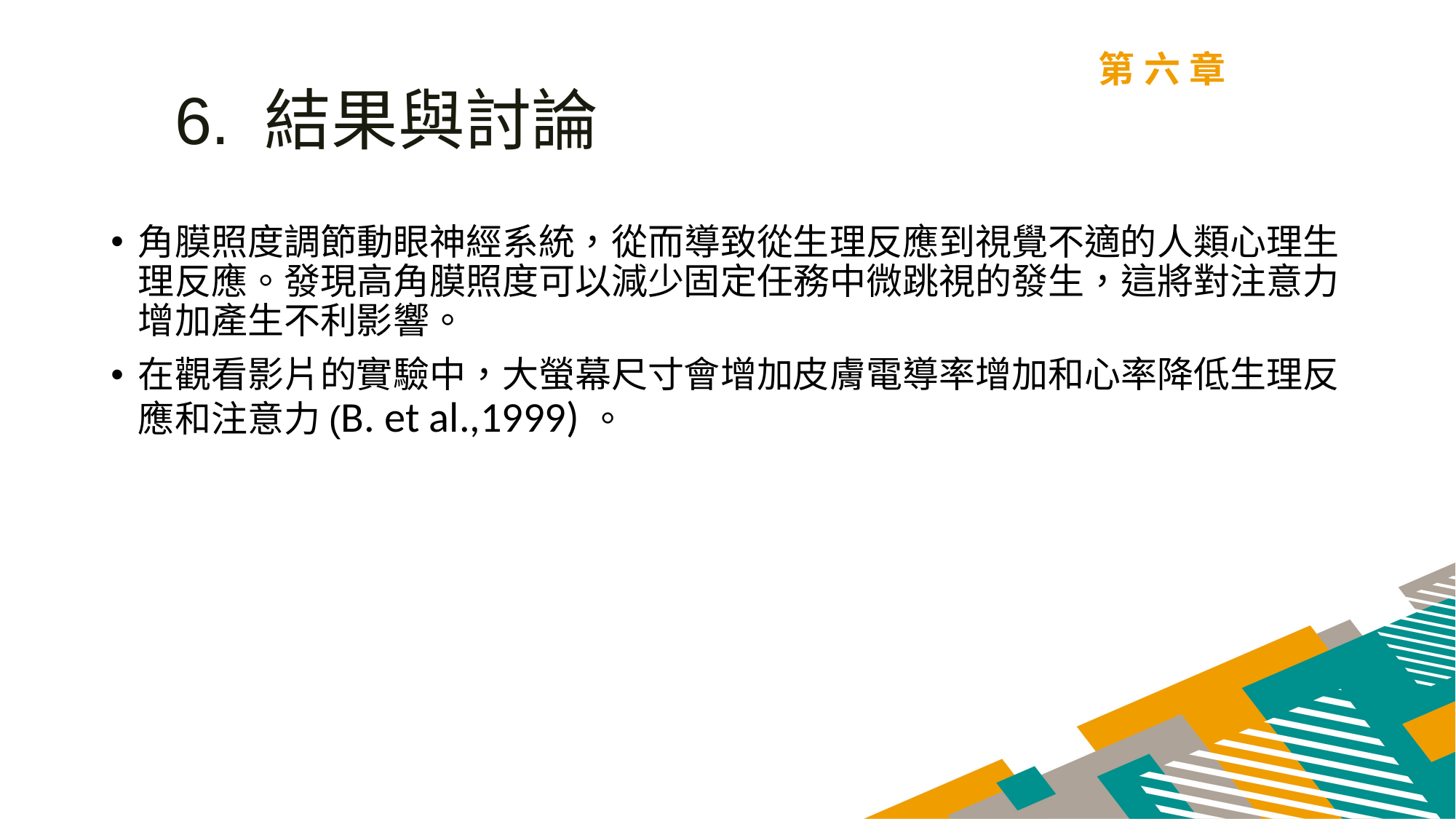

第六章
6. 結果與討論
角膜照度調節動眼神經系統，從而導致從生理反應到視覺不適的人類心理生理反應。發現高角膜照度可以減少固定任務中微跳視的發生，這將對注意力增加產生不利影響。
在觀看影片的實驗中，大螢幕尺寸會增加皮膚電導率增加和心率降低生理反應和注意力(B. et al.,1999)。